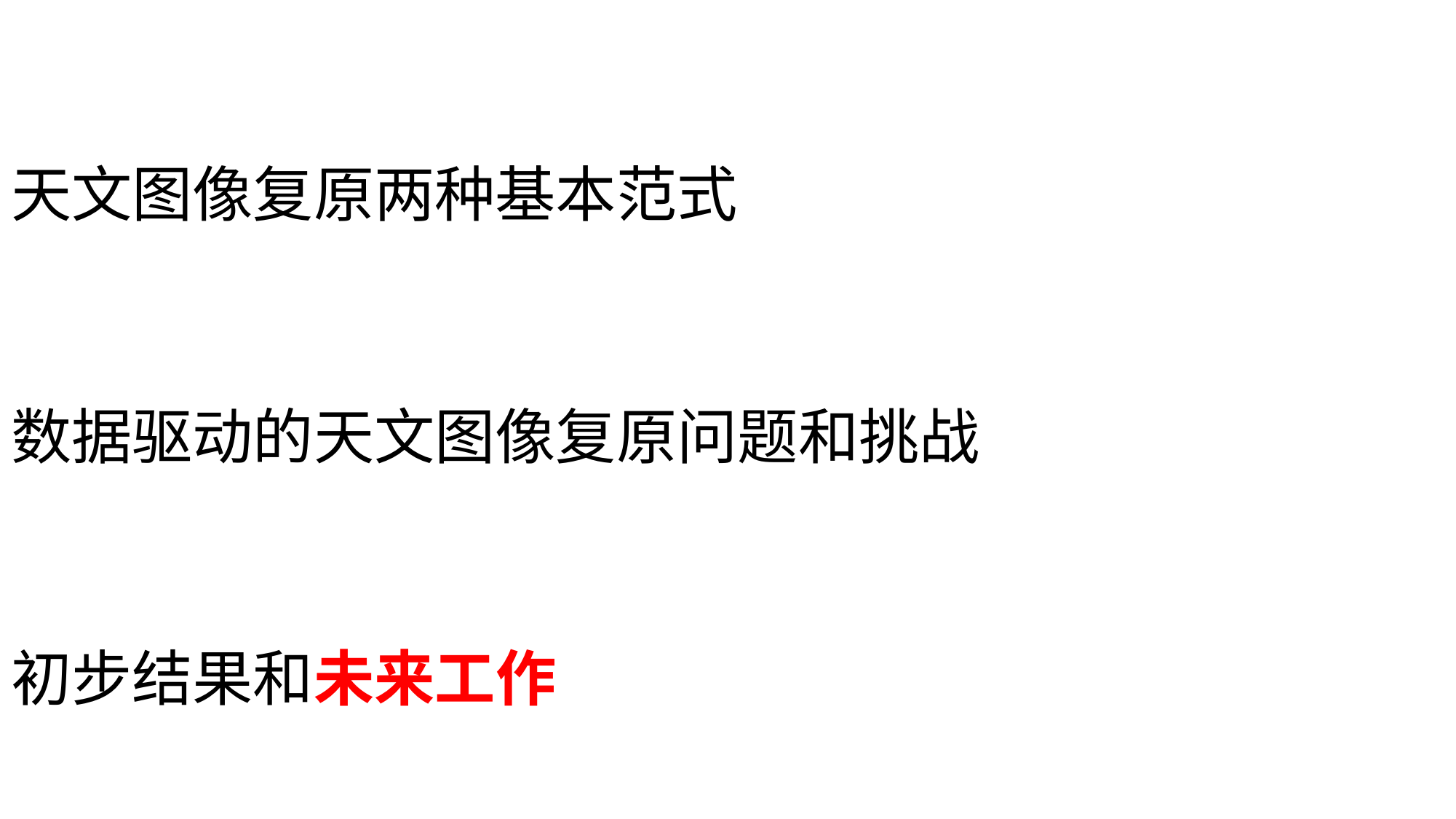

天文图像复原两种基本范式

数据驱动的天文图像复原问题和挑战

初步结果和未来工作